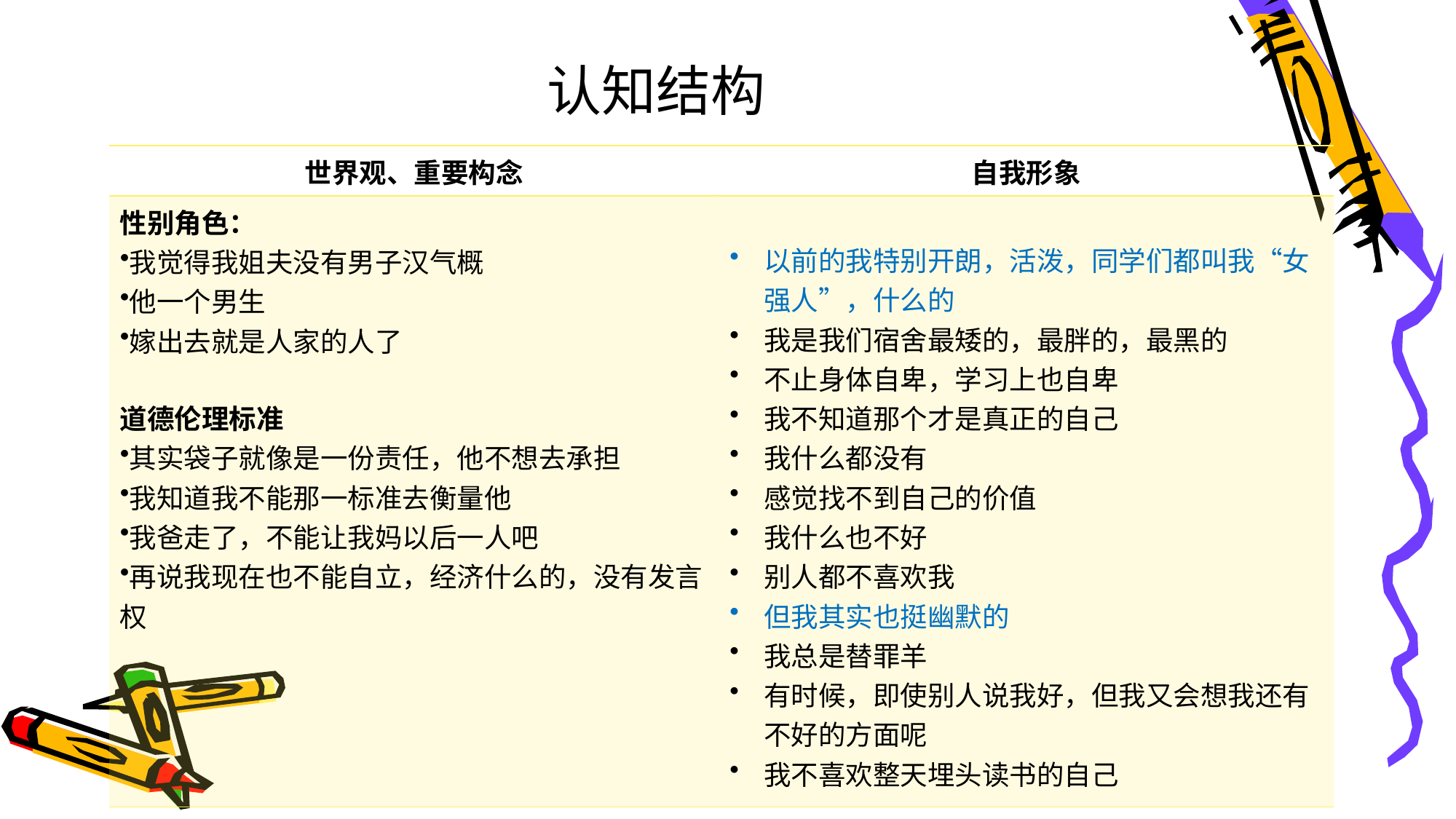

# 认知结构
| 世界观、重要构念 | 自我形象 |
| --- | --- |
| 性别角色： 我觉得我姐夫没有男子汉气概 他一个男生 嫁出去就是人家的人了   道德伦理标准 其实袋子就像是一份责任，他不想去承担 我知道我不能那一标准去衡量他 我爸走了，不能让我妈以后一人吧 再说我现在也不能自立，经济什么的，没有发言权 | 以前的我特别开朗，活泼，同学们都叫我“女强人”，什么的  我是我们宿舍最矮的，最胖的，最黑的  不止身体自卑，学习上也自卑  我不知道那个才是真正的自己  我什么都没有  感觉找不到自己的价值  我什么也不好  别人都不喜欢我 但我其实也挺幽默的  我总是替罪羊 有时候，即使别人说我好，但我又会想我还有不好的方面呢 我不喜欢整天埋头读书的自己 |